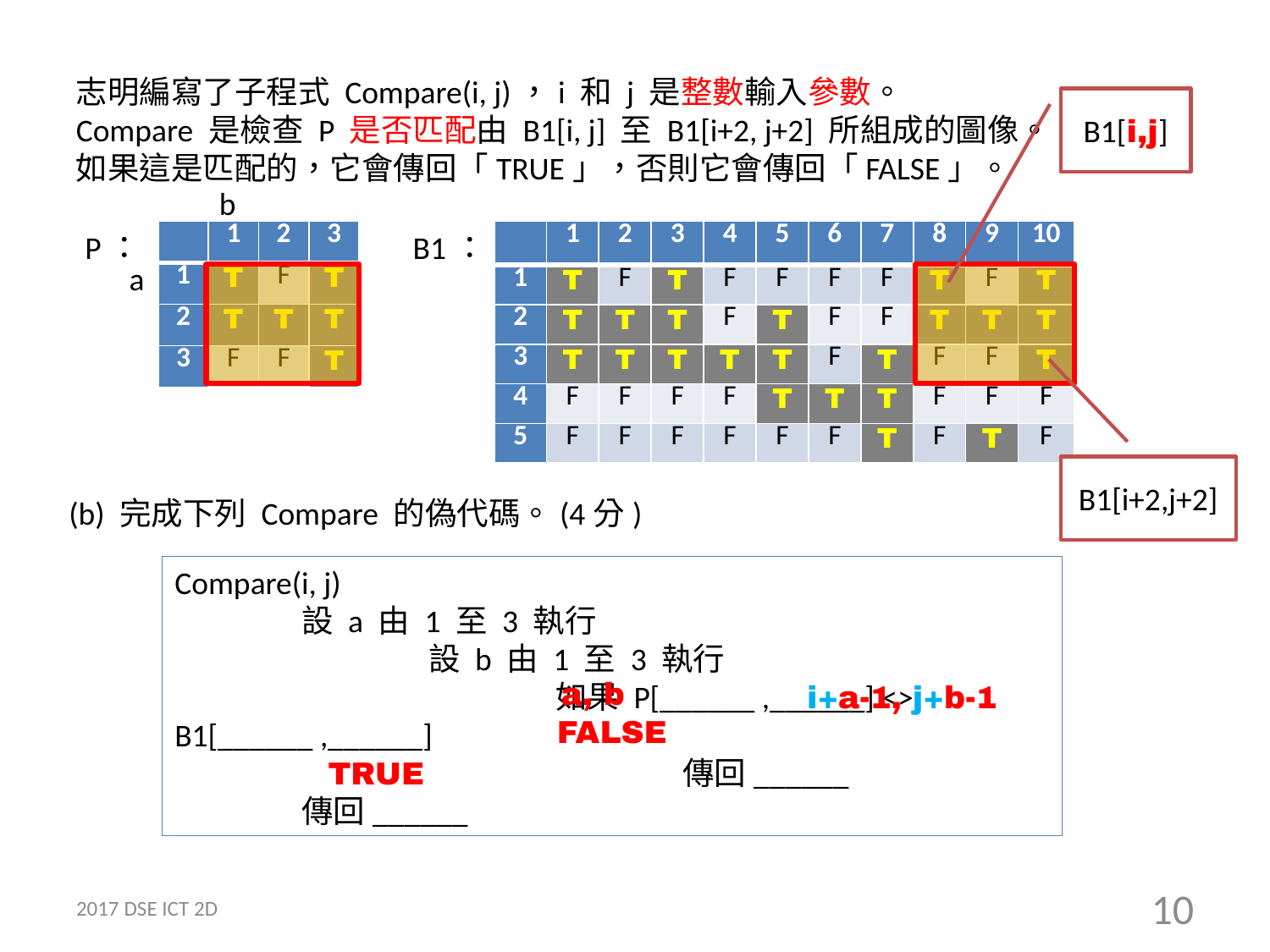

志明編寫了子程式 Compare(i, j)，i 和 j 是整數輸入參數。
Compare 是檢查 P 是否匹配由 B1[i, j] 至 B1[i+2, j+2] 所組成的圖像。
如果這是匹配的，它會傳回「TRUE」，否則它會傳回「FALSE」。
B1[i,j]
b
P：
|  | 1 | 2 | 3 |
| --- | --- | --- | --- |
| 1 | T | F | T |
| 2 | T | T | T |
| 3 | F | F | T |
B1：
|  | 1 | 2 | 3 | 4 | 5 | 6 | 7 | 8 | 9 | 10 |
| --- | --- | --- | --- | --- | --- | --- | --- | --- | --- | --- |
| 1 | T | F | T | F | F | F | F | T | F | T |
| 2 | T | T | T | F | T | F | F | T | T | T |
| 3 | T | T | T | T | T | F | T | F | F | T |
| 4 | F | F | F | F | T | T | T | F | F | F |
| 5 | F | F | F | F | F | F | T | F | T | F |
a

B1[i+2,j+2]
(b) 完成下列 Compare 的偽代碼。(4分)
Compare(i, j)
	設 a 由 1 至 3 執行
		設 b 由 1 至 3 執行
			如果 P[______ ,______] <> B1[______ ,______]
				傳回______
	傳回______
a, b
i+a-1, j+b-1
FALSE
TRUE
2017 DSE ICT 2D
10